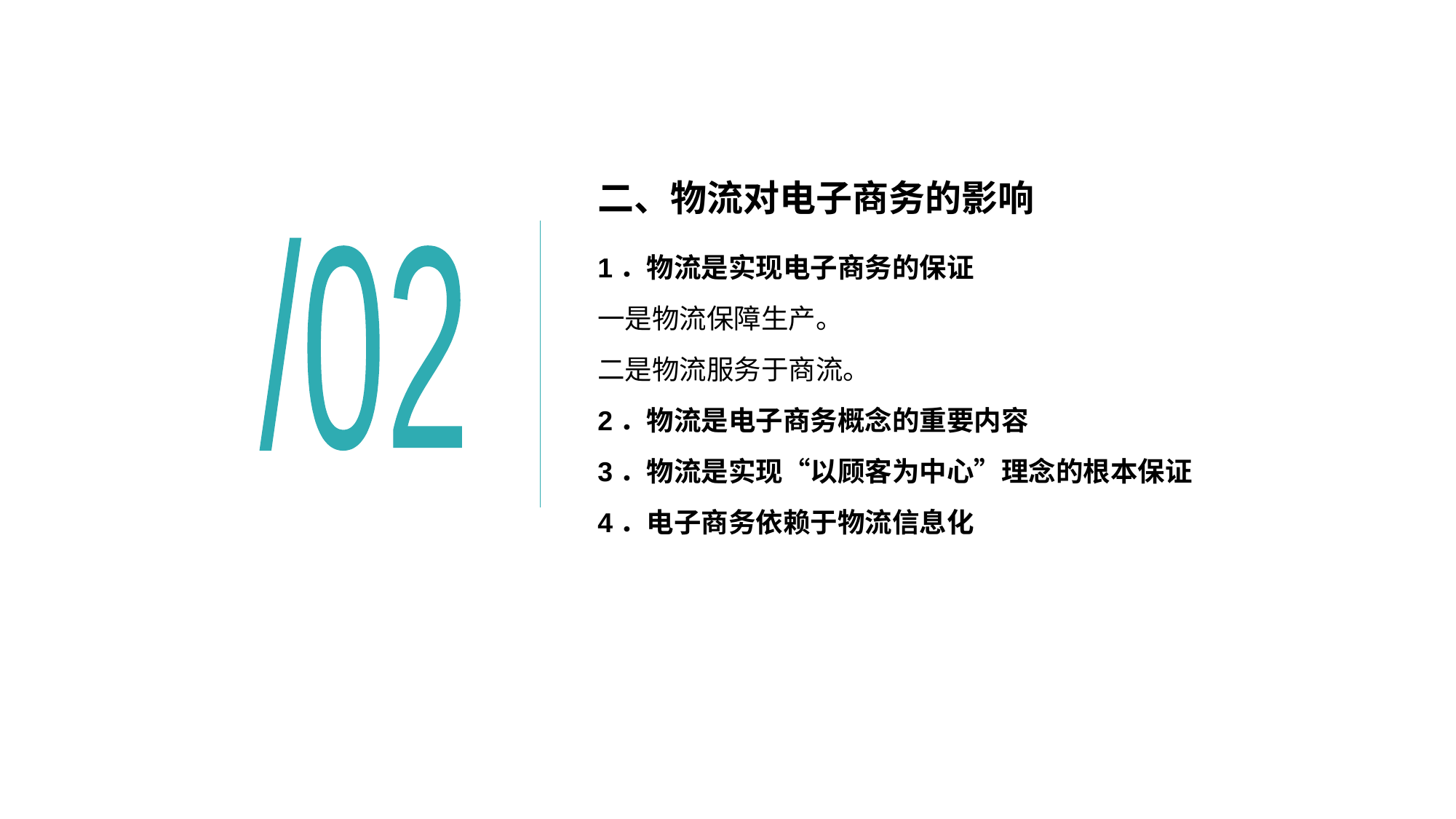

# 二、物流对电子商务的影响
/02
1．物流是实现电子商务的保证
一是物流保障生产。
二是物流服务于商流。
2．物流是电子商务概念的重要内容
3．物流是实现“以顾客为中心”理念的根本保证
4．电子商务依赖于物流信息化